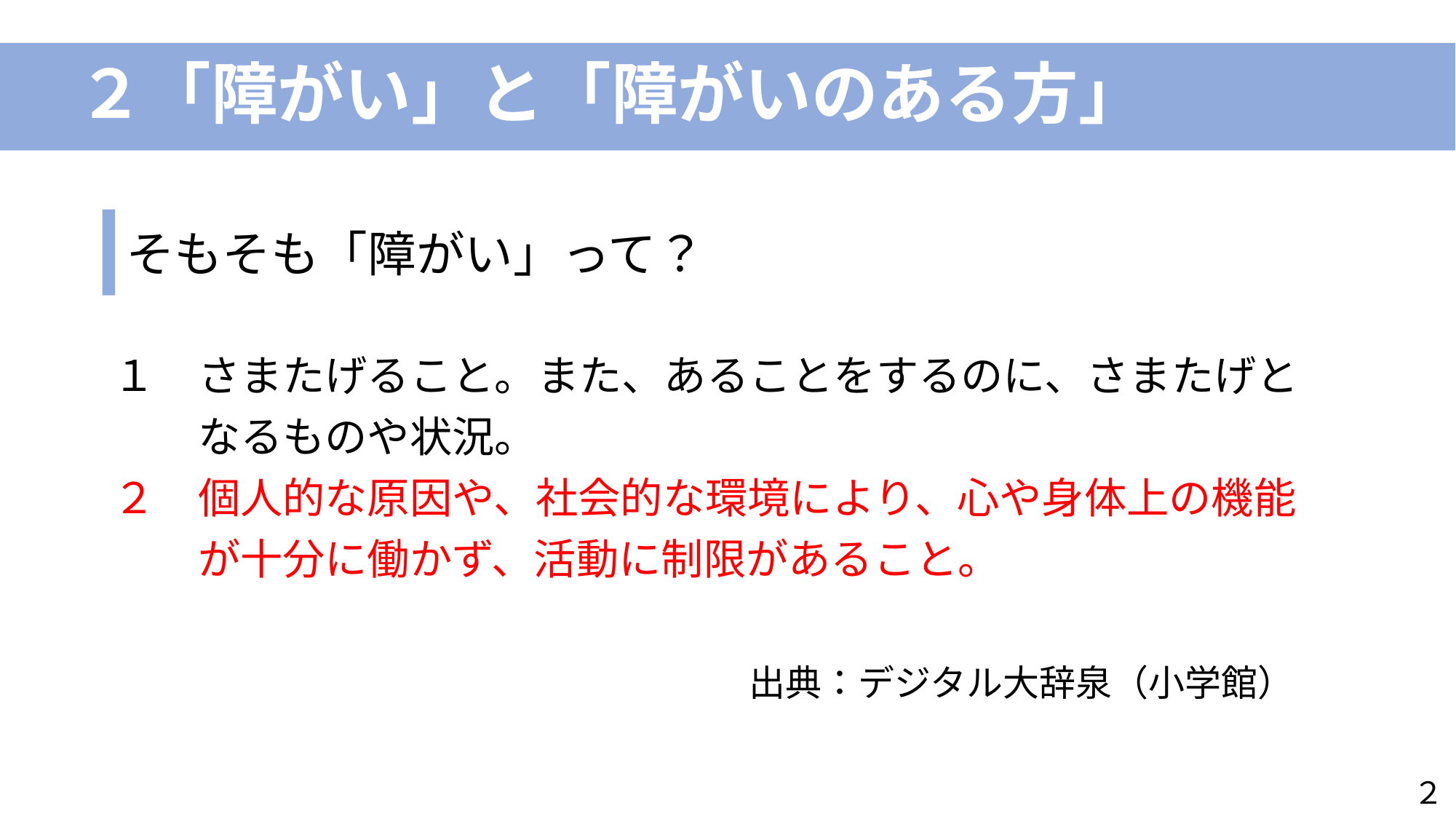

# ２「障がい」と「障がいのある方」

そもそも「障がい」って？
１　さまたげること。また、あることをするのに、さまたげと
　　なるものや状況。
２　個人的な原因や、社会的な環境により、心や身体上の機能
　　が十分に働かず、活動に制限があること。

　　　　　　　　　　　　　　　出典：デジタル大辞泉（小学館）
２